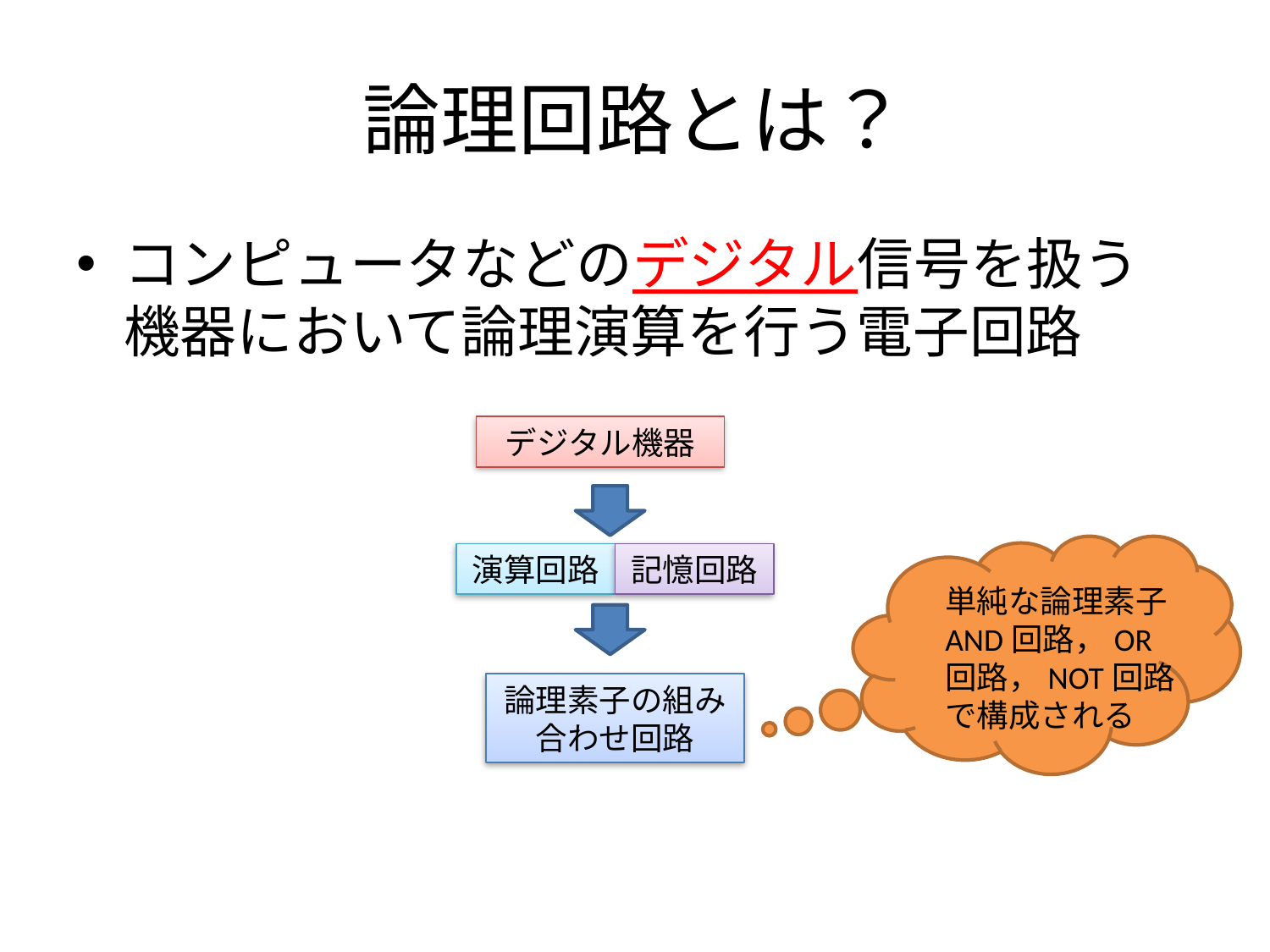

# 論理回路とは？
コンピュータなどのデジタル信号を扱う機器において論理演算を行う電子回路
デジタル機器

演算回路
記憶回路
単純な論理素子
AND回路，OR回路，NOT回路で構成される

論理素子の組み合わせ回路